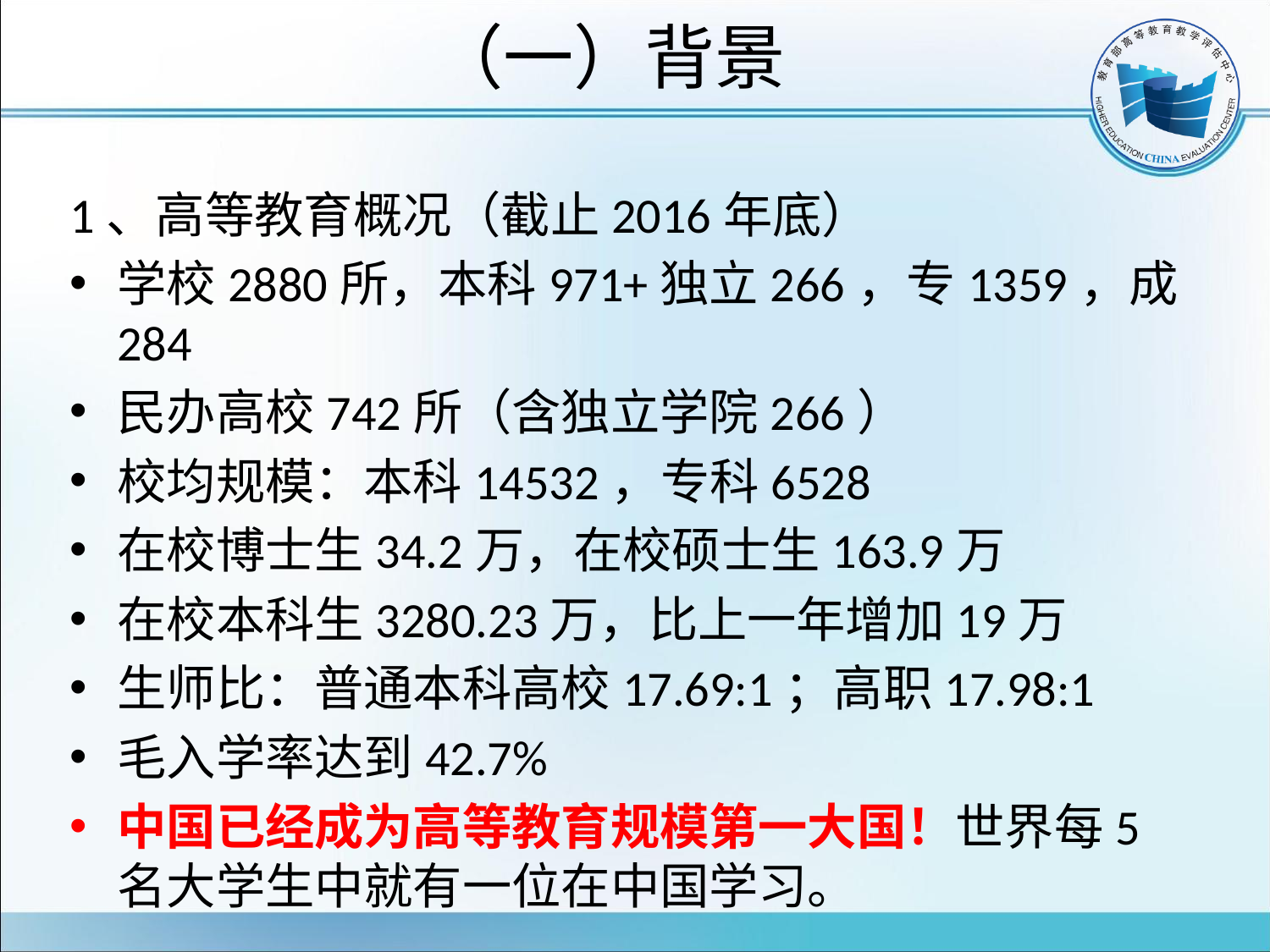

# （一）背景
1、高等教育概况（截止2016年底）
学校2880所，本科971+独立266，专1359，成284
民办高校742所（含独立学院266）
校均规模：本科14532，专科6528
在校博士生34.2万，在校硕士生163.9万
在校本科生3280.23万，比上一年增加19万
生师比：普通本科高校17.69:1；高职17.98:1
毛入学率达到42.7%
中国已经成为高等教育规模第一大国！世界每5名大学生中就有一位在中国学习。
5